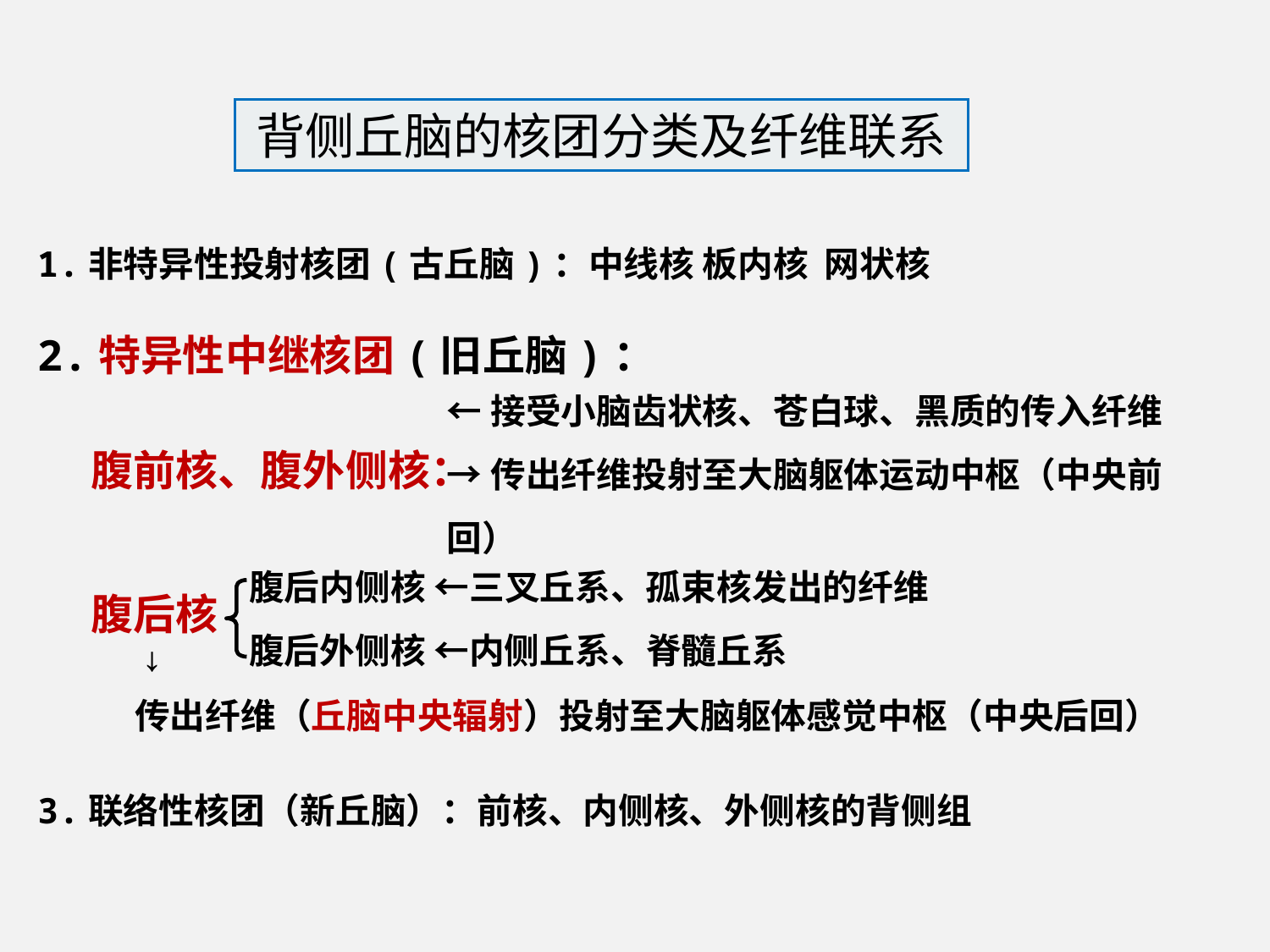

背侧丘脑的核团分类及纤维联系
1.非特异性投射核团(古丘脑)：中线核 板内核  网状核
2.特异性中继核团(旧丘脑)：
←接受小脑齿状核、苍白球、黑质的传入纤维
→传出纤维投射至大脑躯体运动中枢（中央前回）
腹前核、腹外侧核：
腹后内侧核 ←三叉丘系、孤束核发出的纤维
腹后外侧核 ←内侧丘系、脊髓丘系

腹后核
→
传出纤维（丘脑中央辐射）投射至大脑躯体感觉中枢（中央后回）
3.联络性核团（新丘脑）：前核、内侧核、外侧核的背侧组